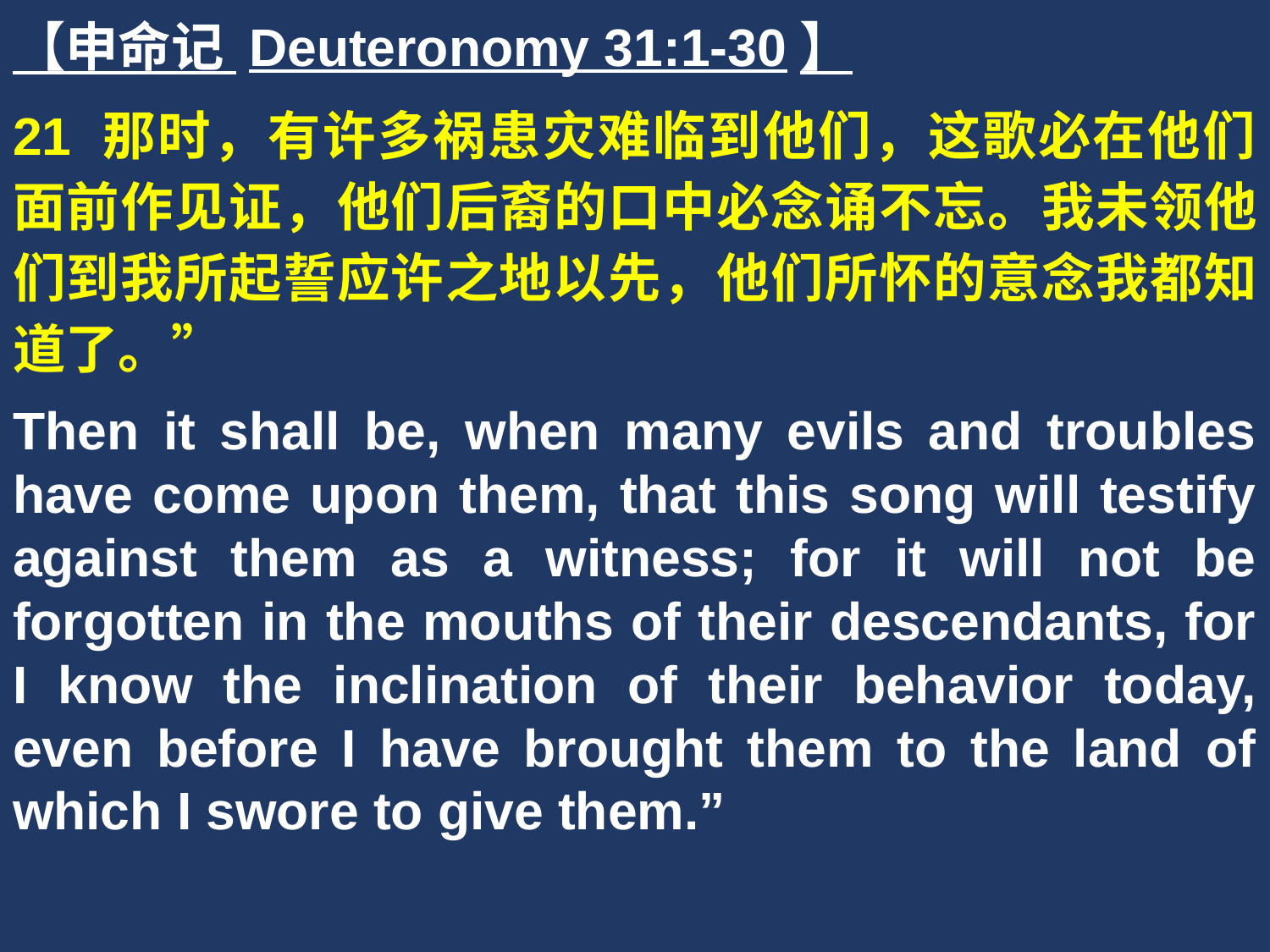

【申命记 Deuteronomy 31:1-30】
21 那时，有许多祸患灾难临到他们，这歌必在他们面前作见证，他们后裔的口中必念诵不忘。我未领他们到我所起誓应许之地以先，他们所怀的意念我都知道了。”
Then it shall be, when many evils and troubles have come upon them, that this song will testify against them as a witness; for it will not be forgotten in the mouths of their descendants, for I know the inclination of their behavior today, even before I have brought them to the land of which I swore to give them.”